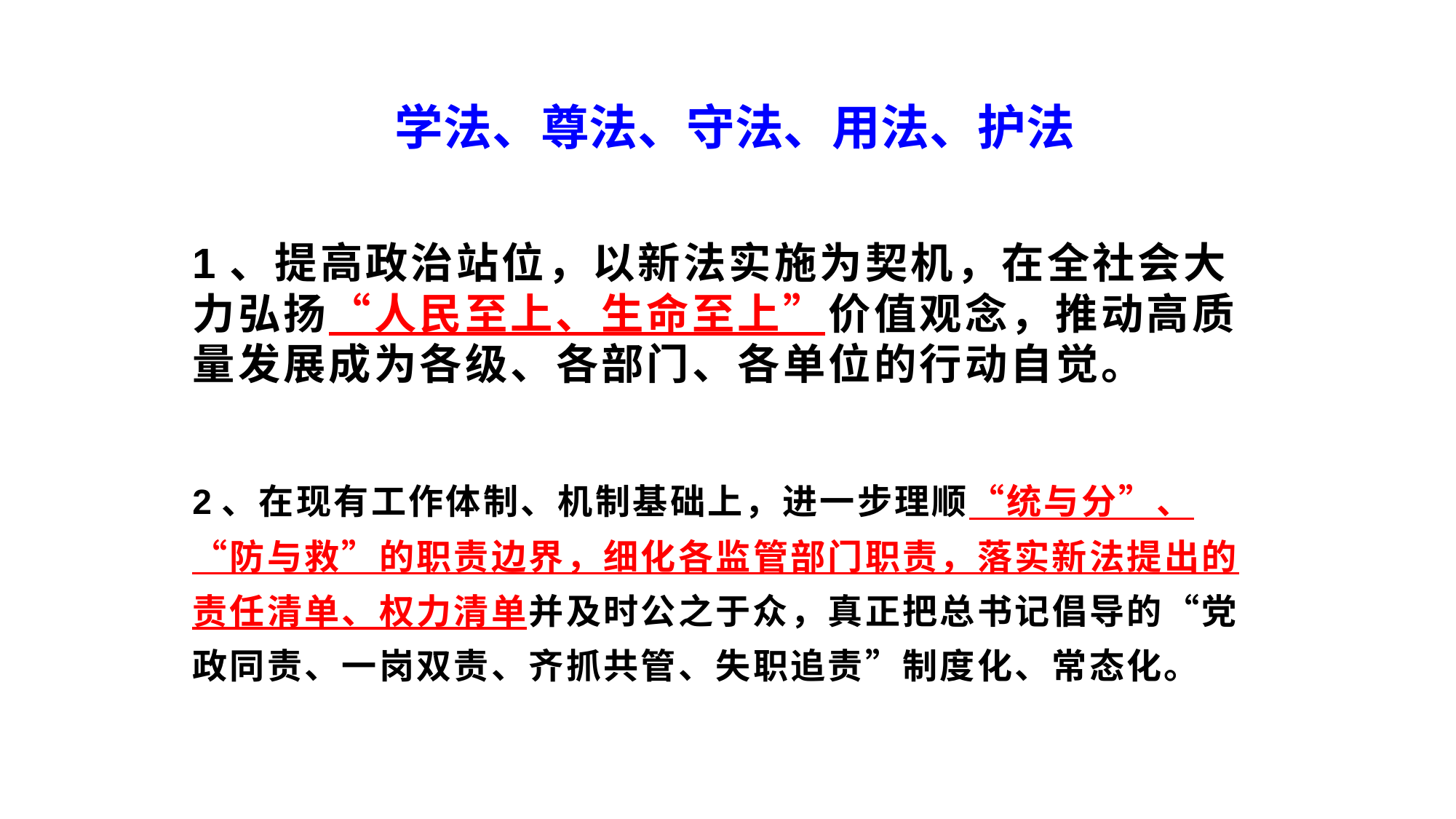

学法、尊法、守法、用法、护法
1、提高政治站位，以新法实施为契机，在全社会大力弘扬“人民至上、生命至上”价值观念，推动高质量发展成为各级、各部门、各单位的行动自觉。
2、在现有工作体制、机制基础上，进一步理顺“统与分”、“防与救”的职责边界，细化各监管部门职责，落实新法提出的责任清单、权力清单并及时公之于众，真正把总书记倡导的“党政同责、一岗双责、齐抓共管、失职追责”制度化、常态化。

157